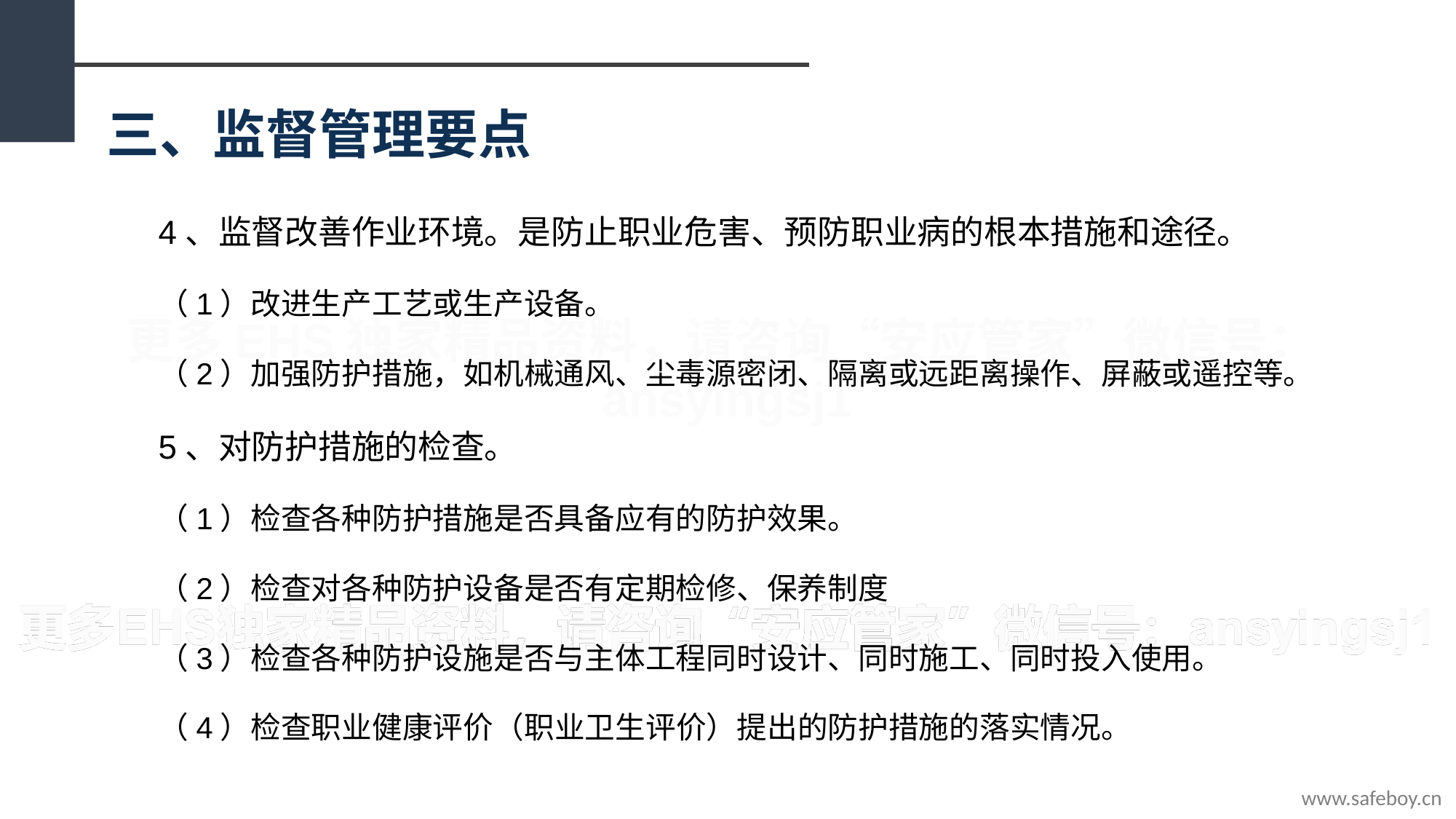

三、监督管理要点
4、监督改善作业环境。是防止职业危害、预防职业病的根本措施和途径。
（1）改进生产工艺或生产设备。
（2）加强防护措施，如机械通风、尘毒源密闭、隔离或远距离操作、屏蔽或遥控等。
5、对防护措施的检查。
（1）检查各种防护措施是否具备应有的防护效果。
（2）检查对各种防护设备是否有定期检修、保养制度
（3）检查各种防护设施是否与主体工程同时设计、同时施工、同时投入使用。
（4）检查职业健康评价（职业卫生评价）提出的防护措施的落实情况。